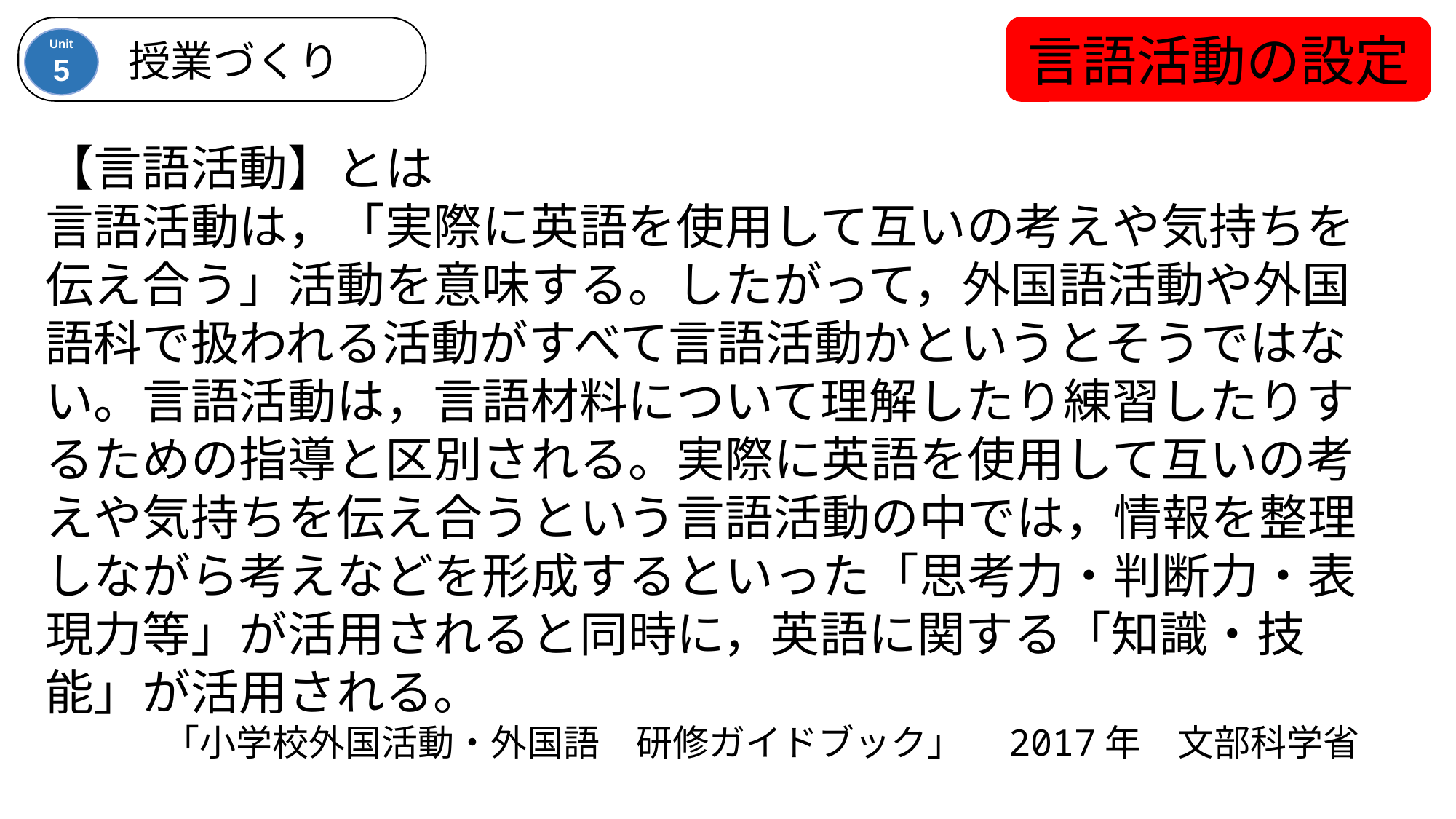

Unit
5
授業づくり
言語活動の設定
【言語活動】とは
言語活動は，「実際に英語を使用して互いの考えや気持ちを伝え合う」活動を意味する。したがって，外国語活動や外国語科で扱われる活動がすべて言語活動かというとそうではない。言語活動は，言語材料について理解したり練習したりするための指導と区別される。実際に英語を使用して互いの考えや気持ちを伝え合うという言語活動の中では，情報を整理しながら考えなどを形成するといった「思考力・判断力・表現力等」が活用されると同時に，英語に関する「知識・技能」が活用される。
「小学校外国活動・外国語　研修ガイドブック」　2017年　文部科学省